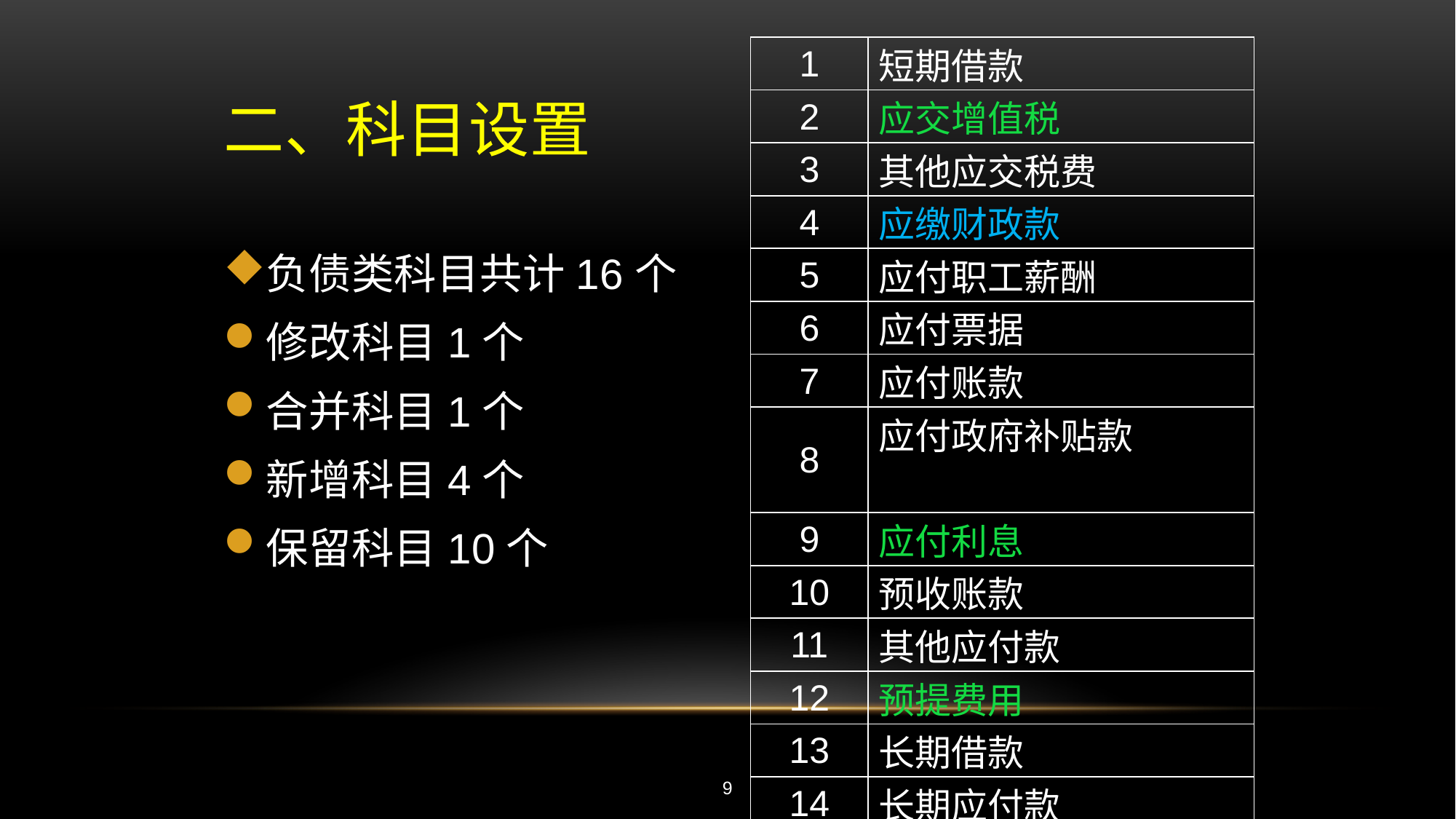

二、科目设置
| 1 | 短期借款 |
| --- | --- |
| 2 | 应交增值税 |
| 3 | 其他应交税费 |
| 4 | 应缴财政款 |
| 5 | 应付职工薪酬 |
| 6 | 应付票据 |
| 7 | 应付账款 |
| 8 | 应付政府补贴款 |
| 9 | 应付利息 |
| 10 | 预收账款 |
| 11 | 其他应付款 |
| 12 | 预提费用 |
| 13 | 长期借款 |
| 14 | 长期应付款 |
| 15 | 预计负债 |
| 16 | 受托代理负债 |
负债类科目共计16个
修改科目1个
合并科目1个
新增科目4个
保留科目10个

9
9